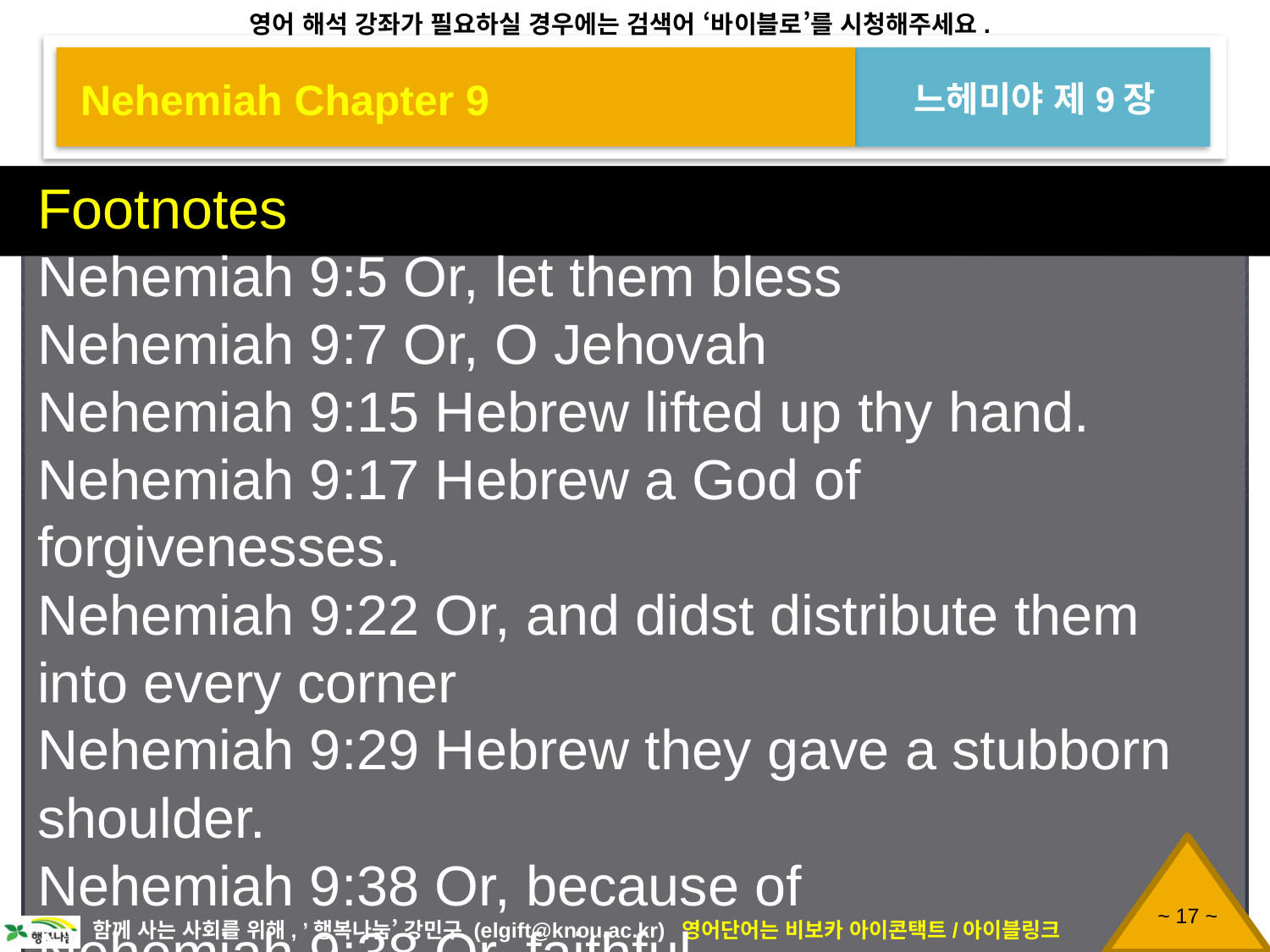

Nehemiah Chapter 9
느헤미야 제9장
Footnotes
Nehemiah 9:5 Or, let them bless
Nehemiah 9:7 Or, O Jehovah
Nehemiah 9:15 Hebrew lifted up thy hand.
Nehemiah 9:17 Hebrew a God of forgivenesses.
Nehemiah 9:22 Or, and didst distribute them into every corner
Nehemiah 9:29 Hebrew they gave a stubborn shoulder.
Nehemiah 9:38 Or, because of
Nehemiah 9:38 Or, faithful